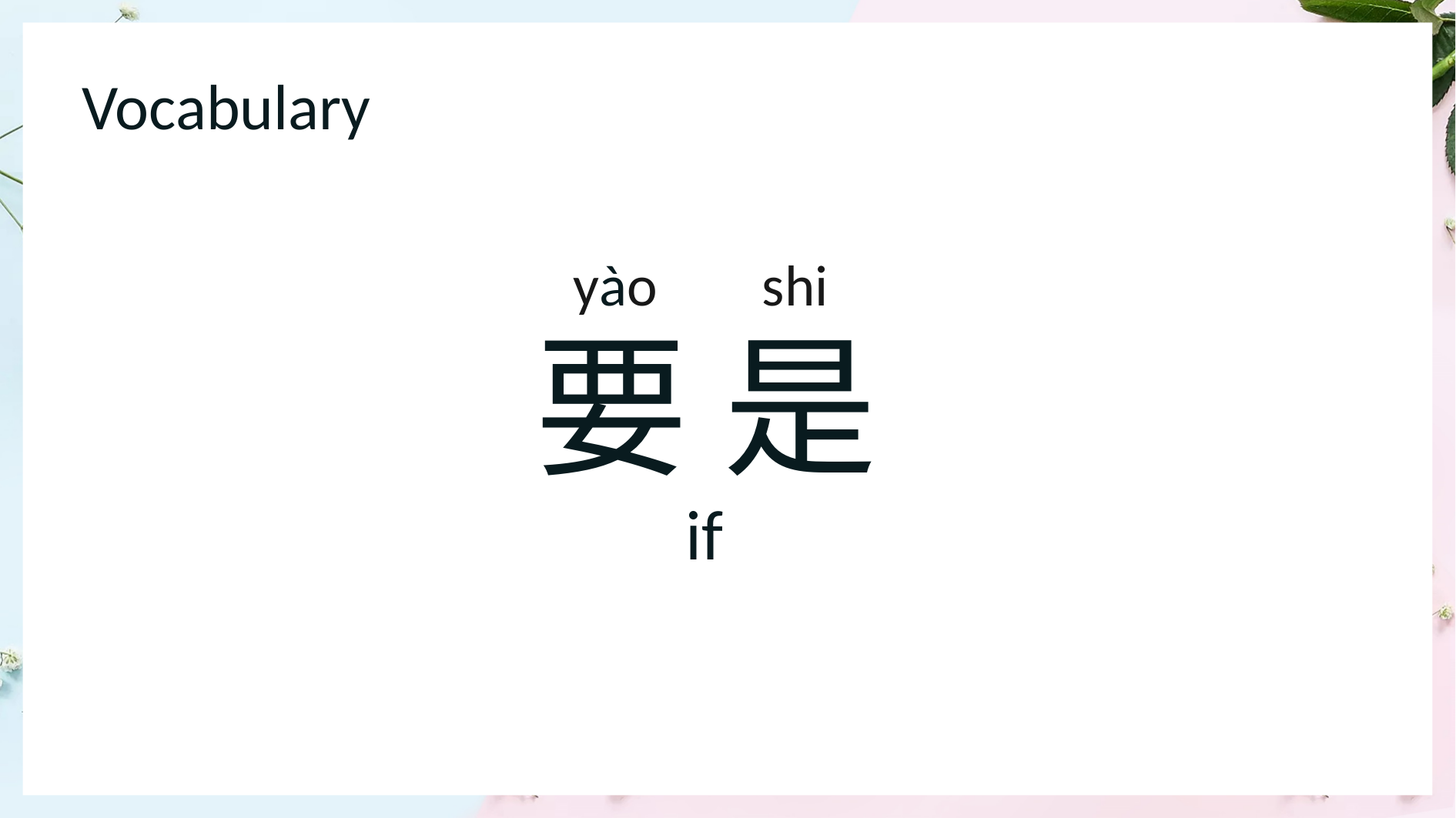

Vocabulary
 yào        shi
要 是
1
                         if